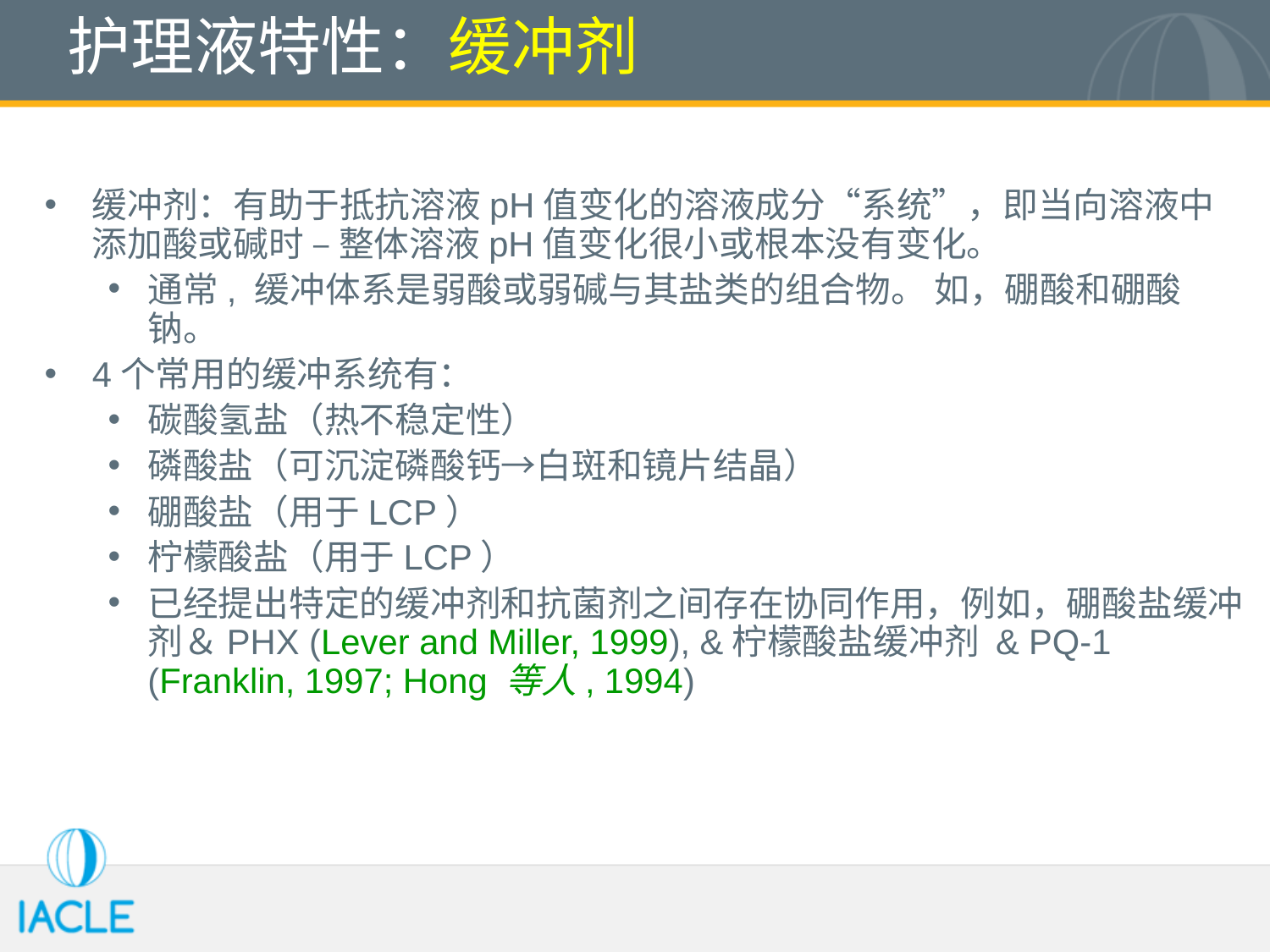

# 护理液特性：缓冲剂
缓冲剂：有助于抵抗溶液pH值变化的溶液成分“系统”，即当向溶液中添加酸或碱时 – 整体溶液pH值变化很小或根本没有变化。
通常, 缓冲体系是弱酸或弱碱与其盐类的组合物。 如，硼酸和硼酸钠。
4个常用的缓冲系统有：
碳酸氢盐（热不稳定性）
磷酸盐（可沉淀磷酸钙→白斑和镜片结晶）
硼酸盐（用于LCP）
柠檬酸盐（用于LCP）
已经提出特定的缓冲剂和抗菌剂之间存在协同作用，例如，硼酸盐缓冲剂＆PHX (Lever and Miller, 1999), &柠檬酸盐缓冲剂 & PQ-1 (Franklin, 1997; Hong 等人, 1994)